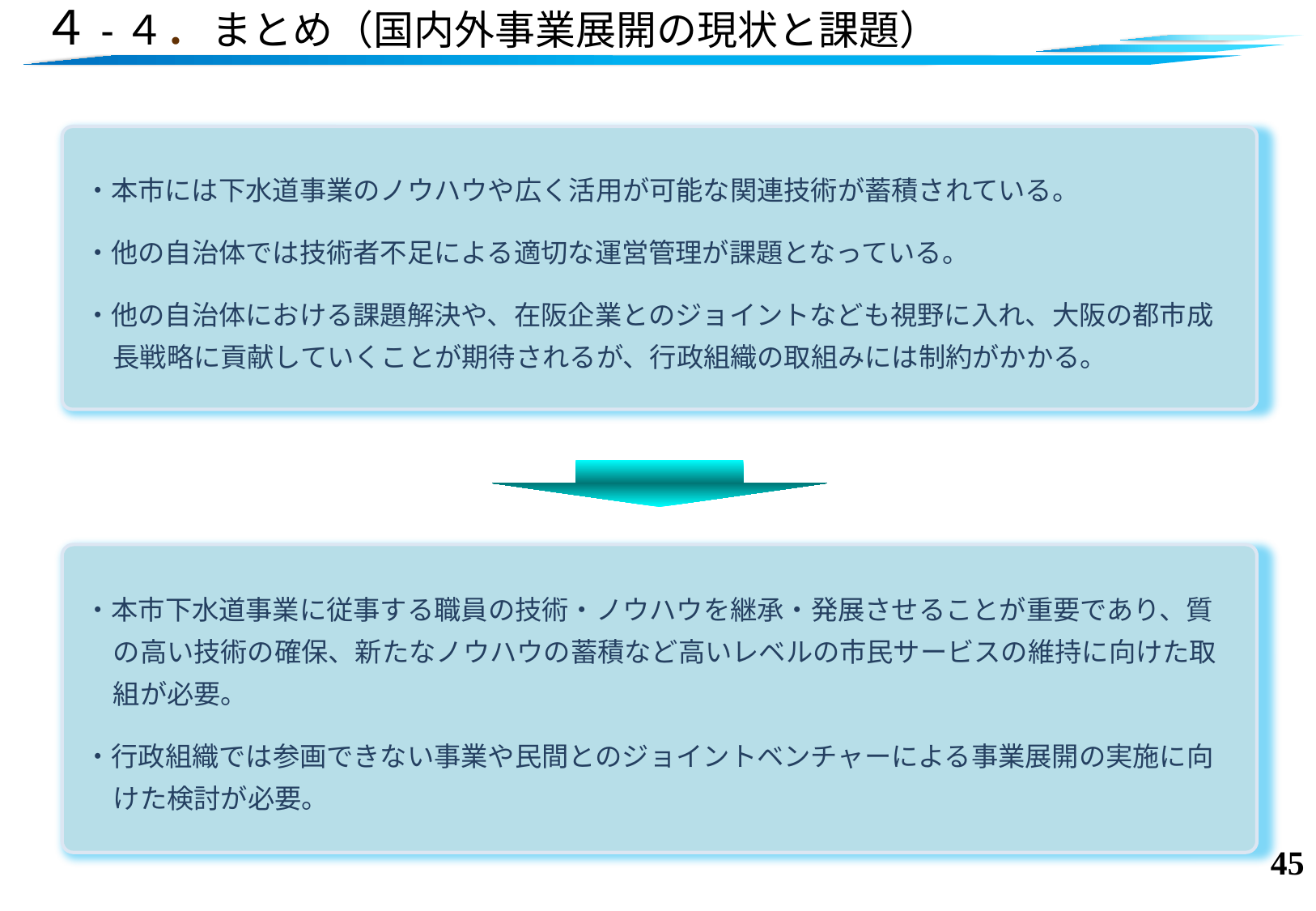

# ４-４．まとめ（国内外事業展開の現状と課題）

・本市には下水道事業のノウハウや広く活用が可能な関連技術が蓄積されている。
・他の自治体では技術者不足による適切な運営管理が課題となっている。
・他の自治体における課題解決や、在阪企業とのジョイントなども視野に入れ、大阪の都市成長戦略に貢献していくことが期待されるが、行政組織の取組みには制約がかかる。

・本市下水道事業に従事する職員の技術・ノウハウを継承・発展させることが重要であり、質の高い技術の確保、新たなノウハウの蓄積など高いレベルの市民サービスの維持に向けた取組が必要。
・行政組織では参画できない事業や民間とのジョイントベンチャーによる事業展開の実施に向けた検討が必要。

45